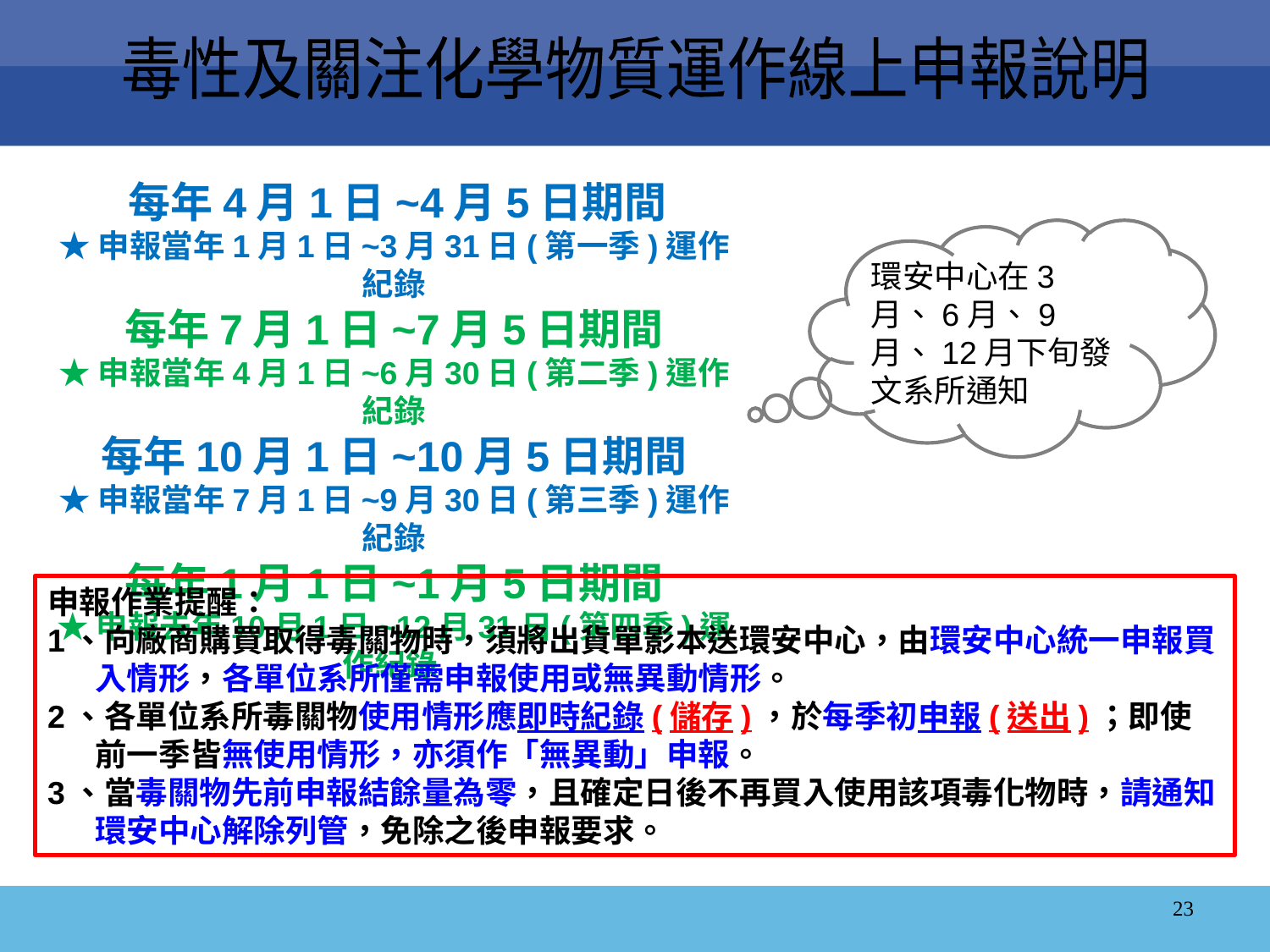

毒性及關注化學物質運作線上申報說明
每年4月1日~4月5日期間
★申報當年1月1日~3月31日(第一季)運作紀錄
每年7月1日~7月5日期間
★申報當年4月1日~6月30日(第二季)運作紀錄
每年10月1日~10月5日期間
★申報當年7月1日~9月30日(第三季)運作紀錄
每年1月1日~1月5日期間
★申報去年10月1日~12月31日(第四季)運作紀錄
環安中心在3月、6月、9月、12月下旬發文系所通知
申報作業提醒：
1、向廠商購買取得毒關物時，須將出貨單影本送環安中心，由環安中心統一申報買入情形，各單位系所僅需申報使用或無異動情形。
2、各單位系所毒關物使用情形應即時紀錄(儲存)，於每季初申報(送出)；即使前一季皆無使用情形，亦須作「無異動」申報。
3、當毒關物先前申報結餘量為零，且確定日後不再買入使用該項毒化物時，請通知環安中心解除列管，免除之後申報要求。
23